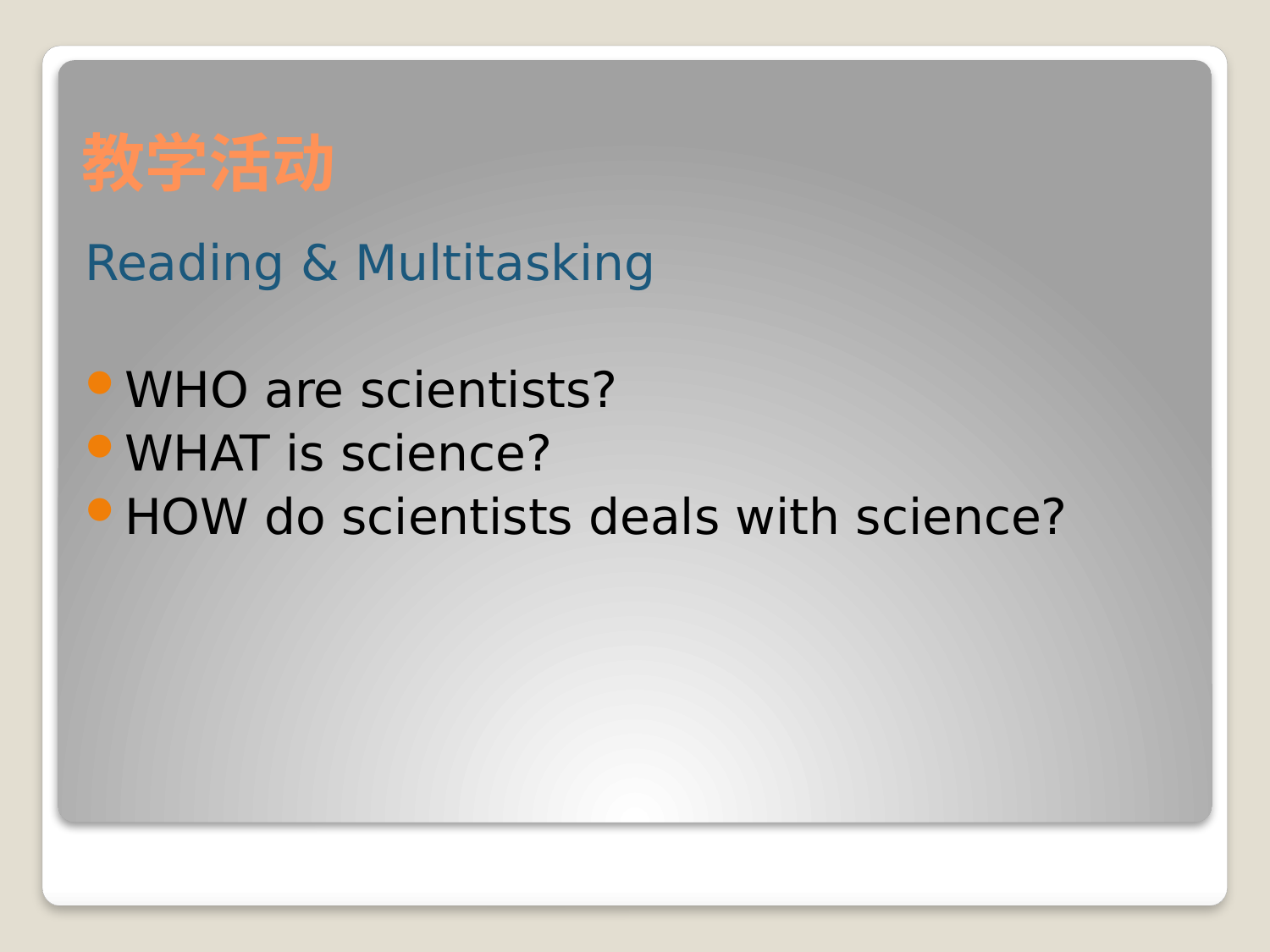

# 教学活动
Reading & Multitasking

WHO are scientists?
WHAT is science?
HOW do scientists deals with science?